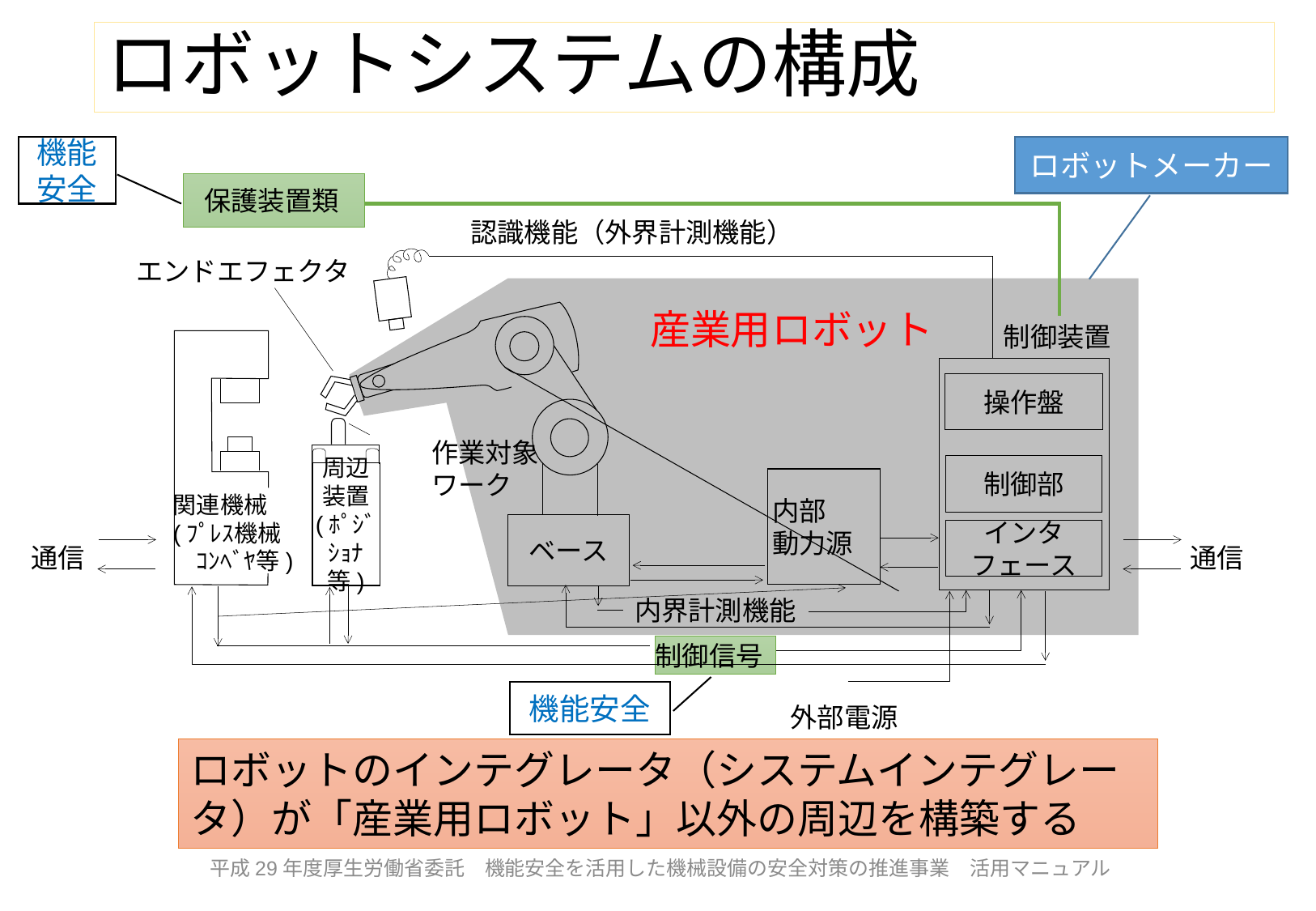

# ロボットシステムの構成
機能安全
ロボットメーカー
保護装置類
認識機能（外界計測機能）

エンドエフェクタ

制御装置
産業用ロボット

操作盤

作業対象
ワーク

制御部
周辺
装置
(ﾎﾟｼﾞｼｮﾅ等)
内部
動力源
関連機械
(ﾌﾟﾚｽ機械
　ｺﾝﾍﾞﾔ等)
ベース
インタフェース
通信
通信

内界計測機能

制御信号
外部電源
機能安全
ロボットのインテグレータ（システムインテグレータ）が「産業用ロボット」以外の周辺を構築する
平成29年度厚生労働省委託　機能安全を活用した機械設備の安全対策の推進事業　活用マニュアル